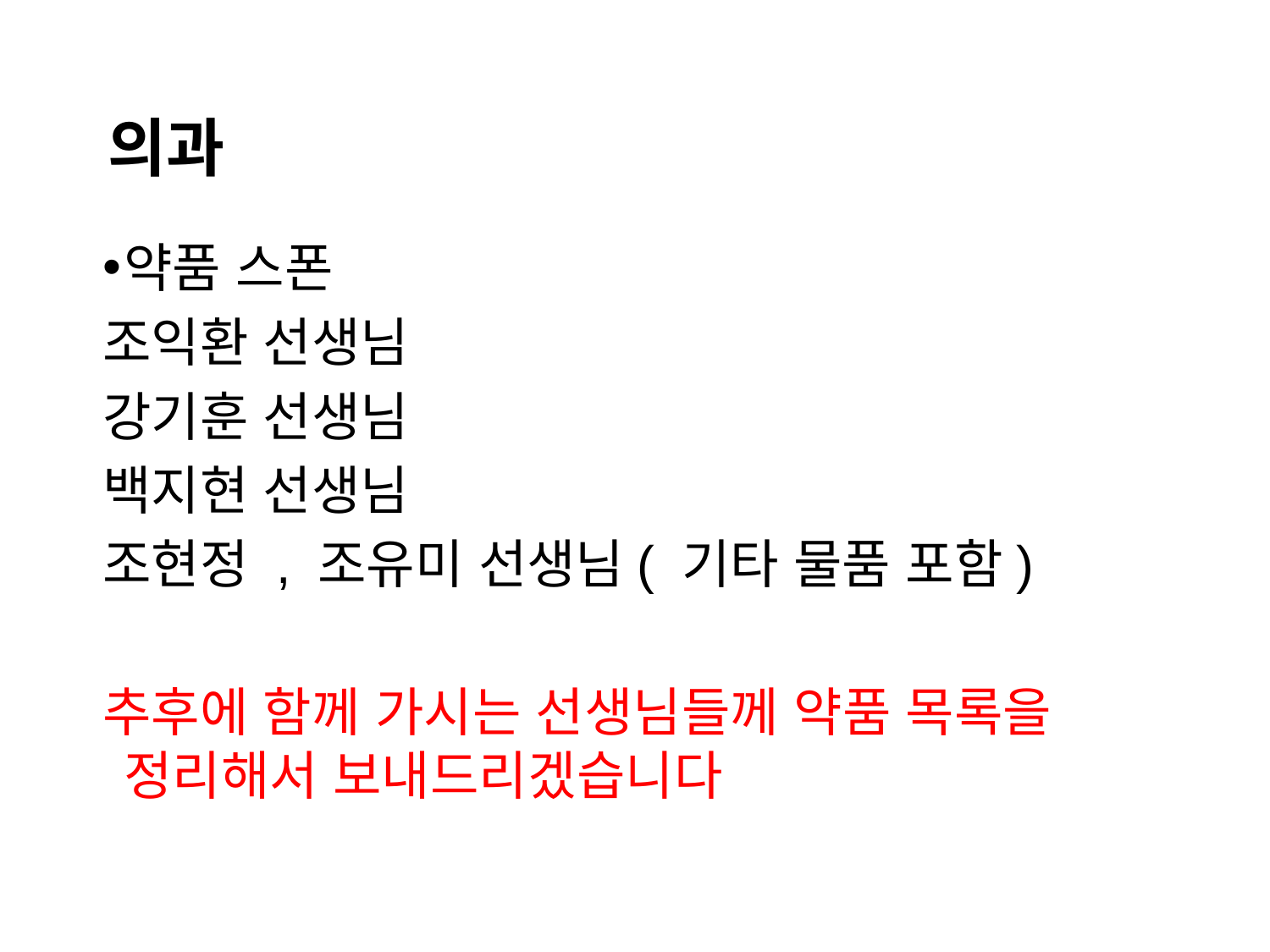

# 의과
약품 스폰
조익환 선생님
강기훈 선생님
백지현 선생님
조현정 , 조유미 선생님( 기타 물품 포함)

추후에 함께 가시는 선생님들께 약품 목록을 정리해서 보내드리겠습니다